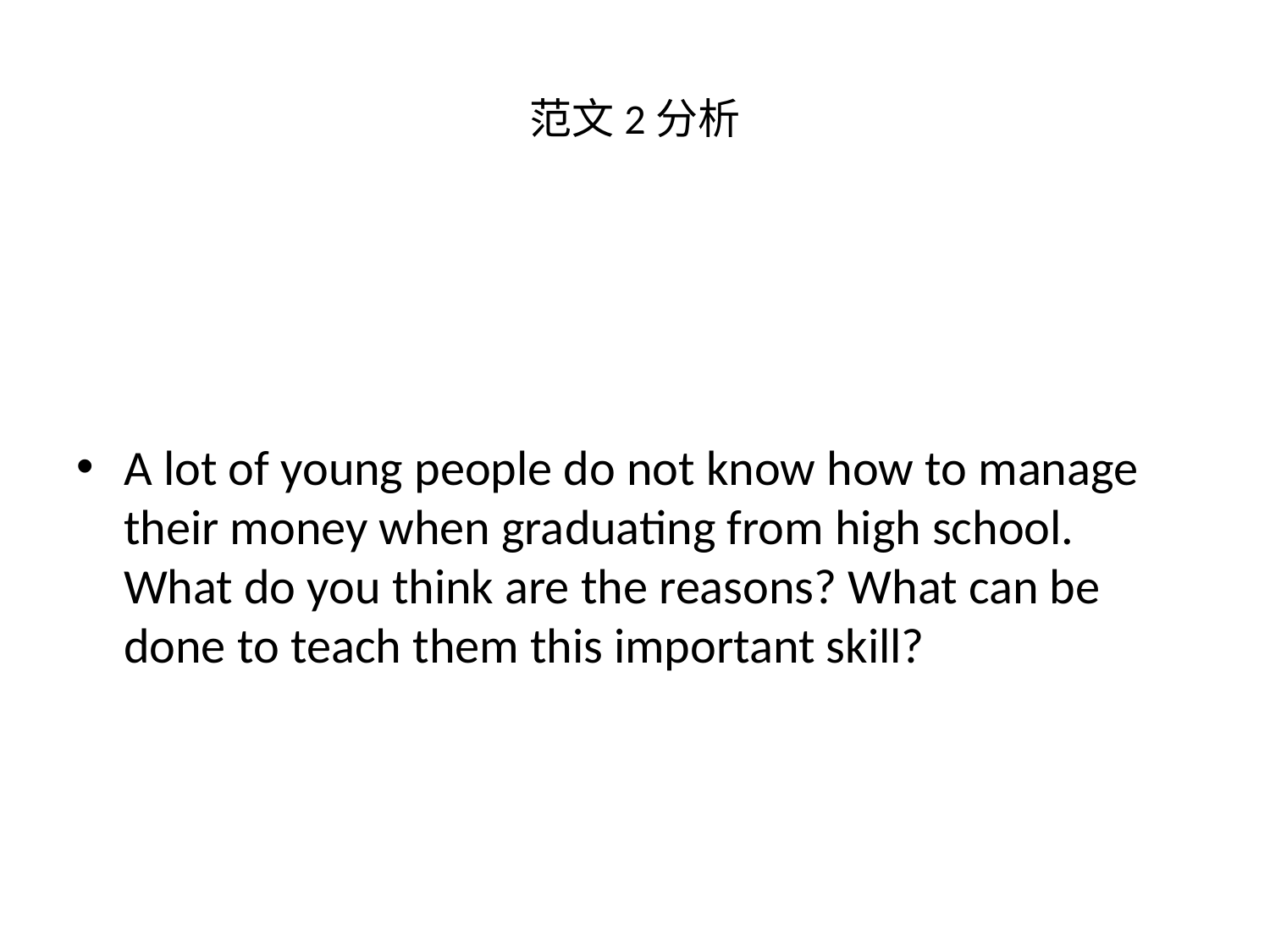

# 范文2分析

A lot of young people do not know how to manage their money when graduating from high school. What do you think are the reasons? What can be done to teach them this important skill?